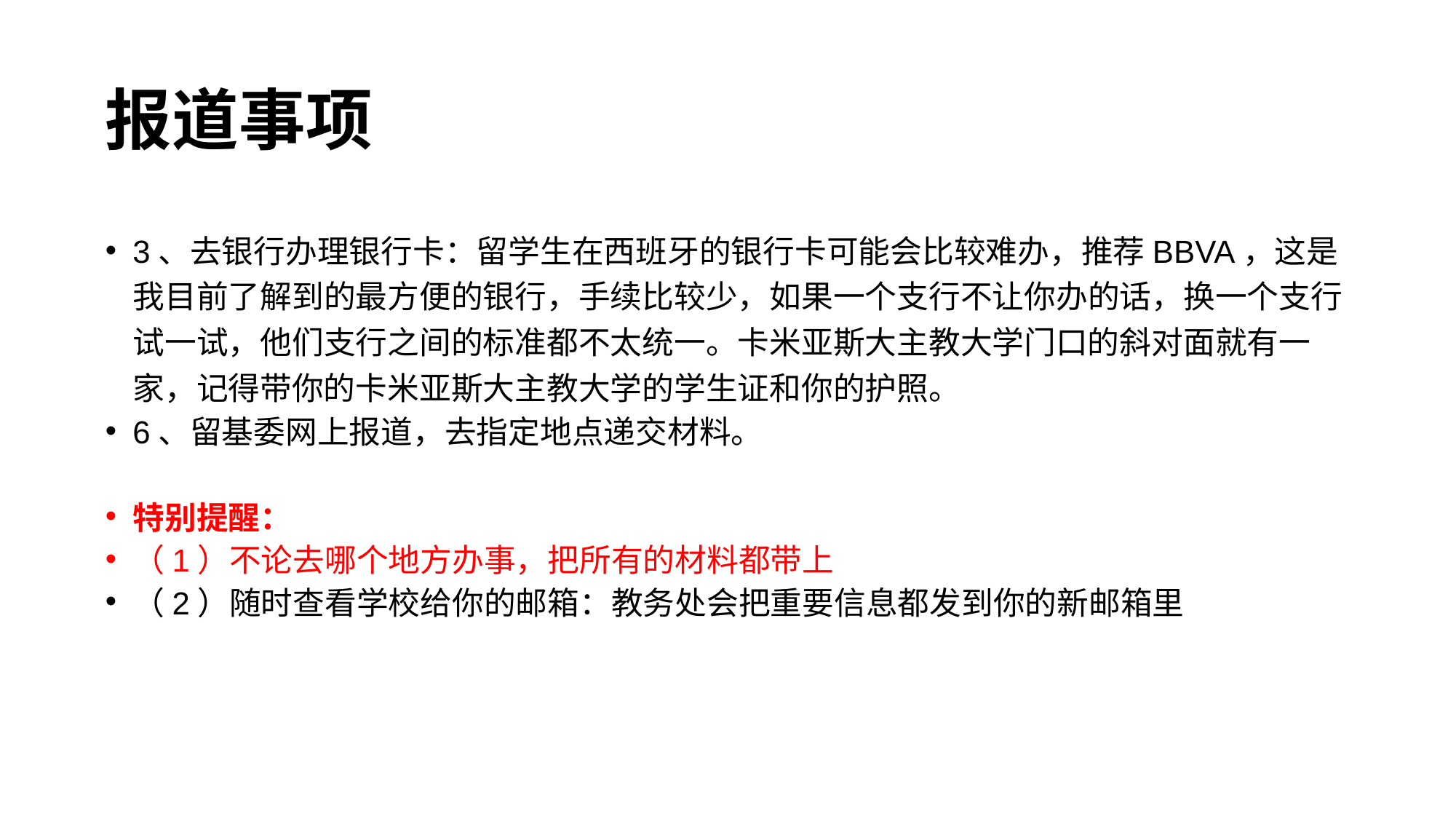

# 报道事项
3、去银行办理银行卡：留学生在西班牙的银行卡可能会比较难办，推荐BBVA，这是我目前了解到的最方便的银行，手续比较少，如果一个支行不让你办的话，换一个支行试一试，他们支行之间的标准都不太统一。卡米亚斯大主教大学门口的斜对面就有一家，记得带你的卡米亚斯大主教大学的学生证和你的护照。
6、留基委网上报道，去指定地点递交材料。

特别提醒：
（1）不论去哪个地方办事，把所有的材料都带上
（2）随时查看学校给你的邮箱：教务处会把重要信息都发到你的新邮箱里